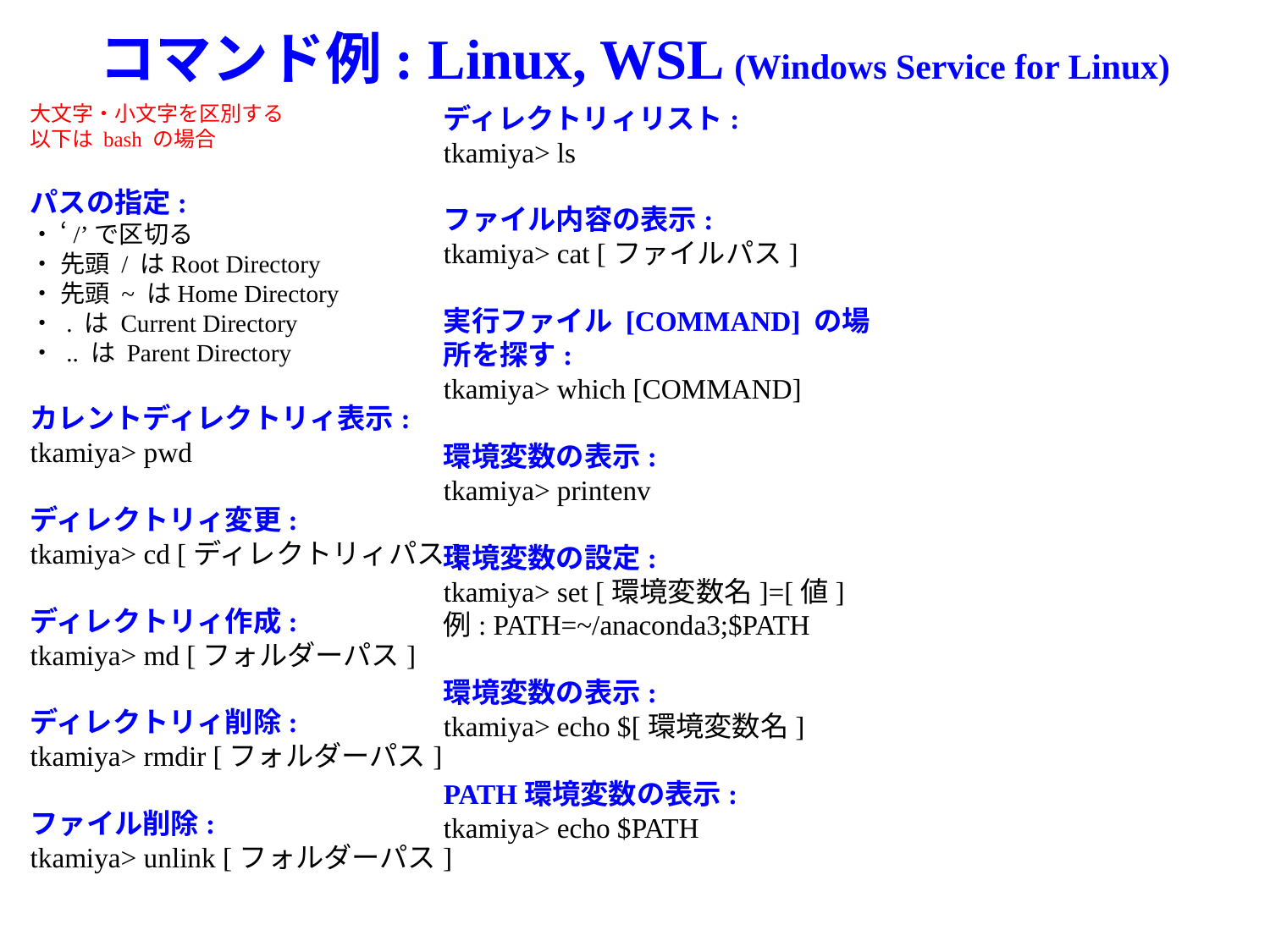

# コマンド例: Linux, WSL (Windows Service for Linux)
大文字・小文字を区別する
以下は bash の場合

パスの指定:
・ ‘/’で区切る
・ 先頭 / はRoot Directory
・ 先頭 ~ はHome Directory
・ . は Current Directory
・ .. は Parent Directory

カレントディレクトリィ表示:
tkamiya> pwd

ディレクトリィ変更:
tkamiya> cd [ディレクトリィパス]

ディレクトリィ作成:
tkamiya> md [フォルダーパス]

ディレクトリィ削除:
tkamiya> rmdir [フォルダーパス]

ファイル削除:
tkamiya> unlink [フォルダーパス]
ディレクトリィリスト:
tkamiya> ls

ファイル内容の表示:
tkamiya> cat [ファイルパス]

実行ファイル [COMMAND] の場所を探す:
tkamiya> which [COMMAND]

環境変数の表示:
tkamiya> printenv

環境変数の設定:
tkamiya> set [環境変数名]=[値]
例: PATH=~/anaconda3;$PATH

環境変数の表示:
tkamiya> echo $[環境変数名]

PATH環境変数の表示:
tkamiya> echo $PATH